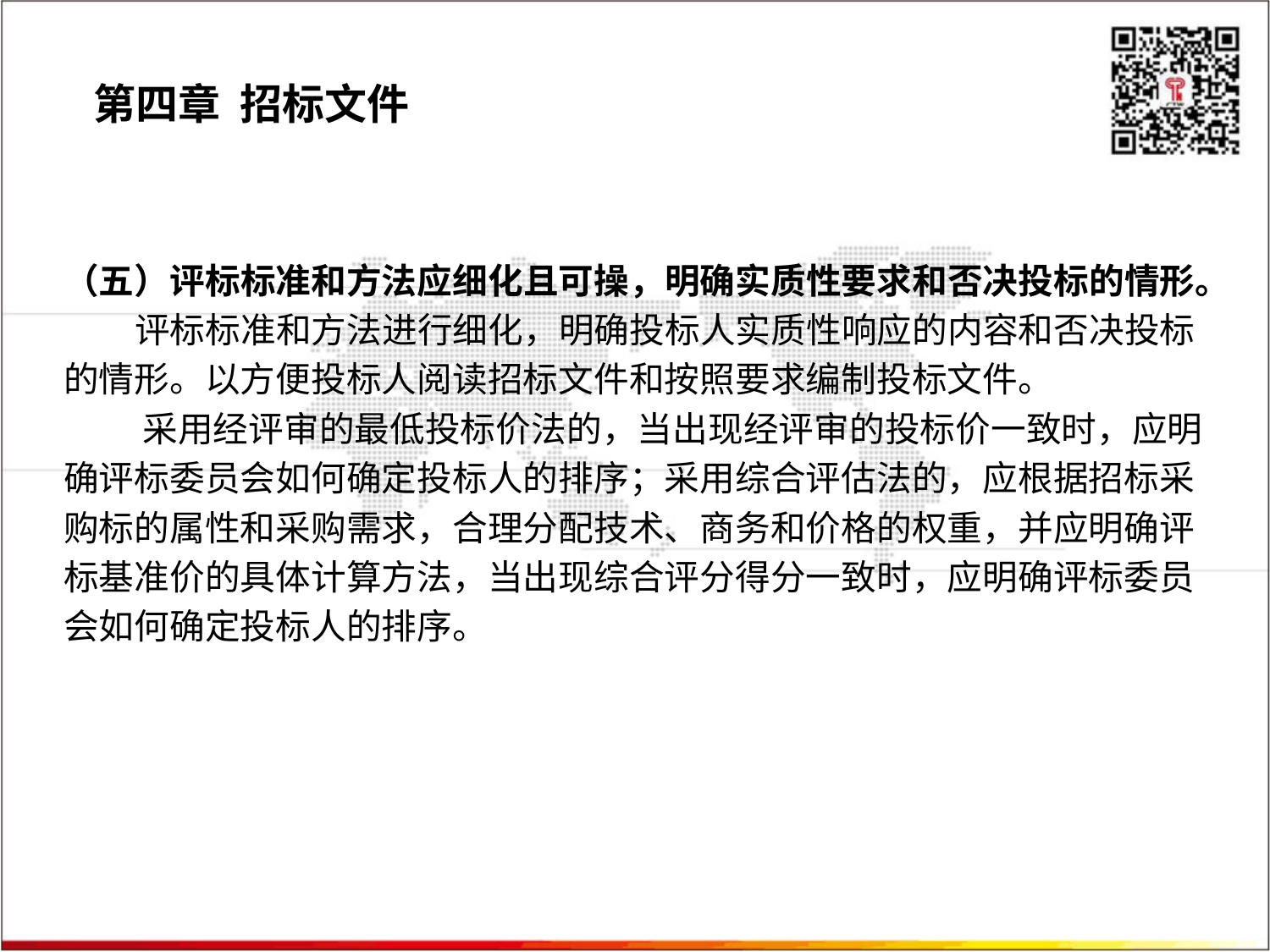

第四章  招标文件
（五）评标标准和方法应细化且可操，明确实质性要求和否决投标的情形。
        评标标准和方法进行细化，明确投标人实质性响应的内容和否决投标的情形。以方便投标人阅读招标文件和按照要求编制投标文件。
         采用经评审的最低投标价法的，当出现经评审的投标价一致时，应明确评标委员会如何确定投标人的排序；采用综合评估法的，应根据招标采购标的属性和采购需求，合理分配技术、商务和价格的权重，并应明确评标基准价的具体计算方法，当出现综合评分得分一致时，应明确评标委员会如何确定投标人的排序。